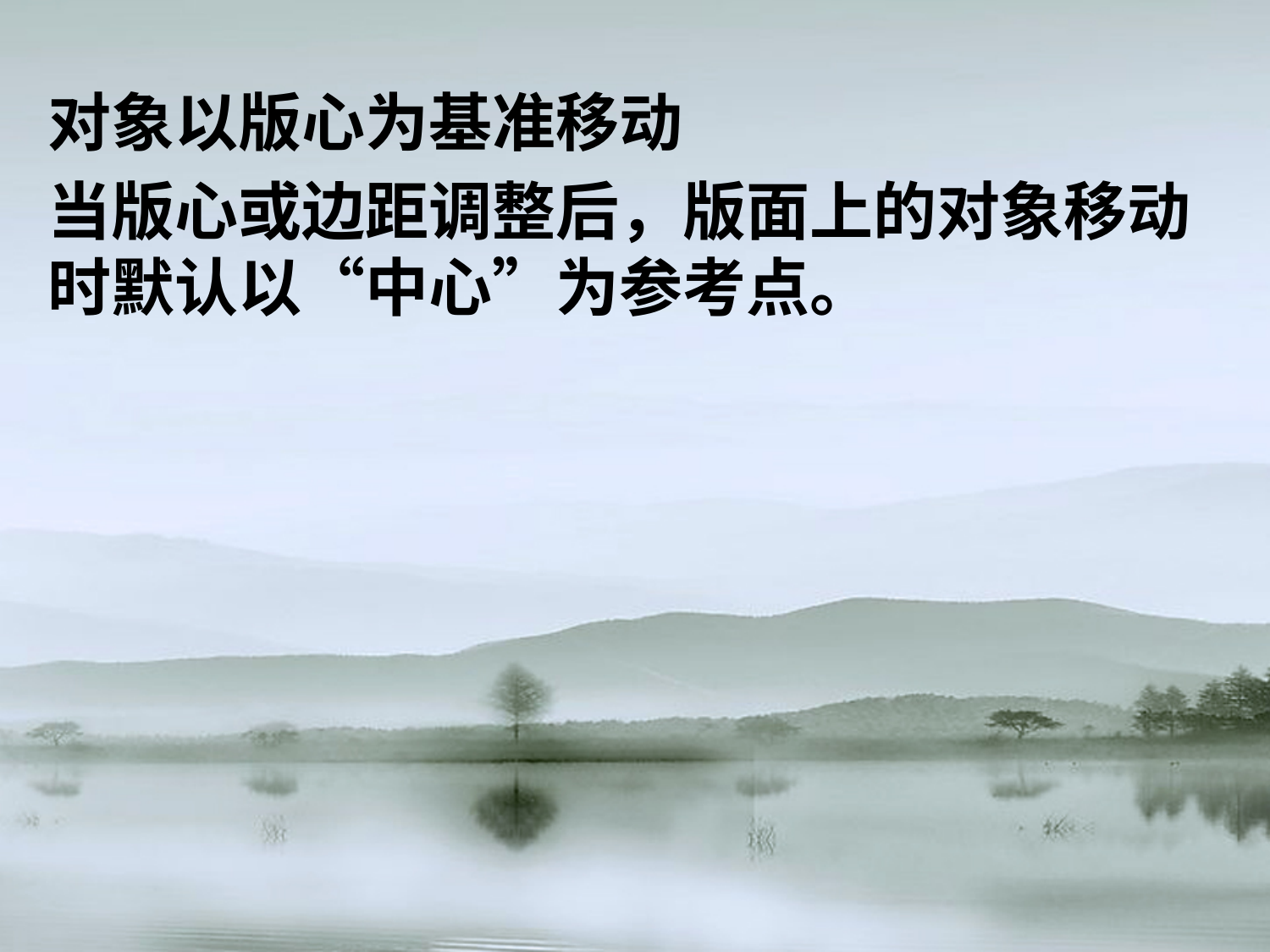

对象以版心为基准移动
当版心或边距调整后，版面上的对象移动时默认以“中心”为参考点。